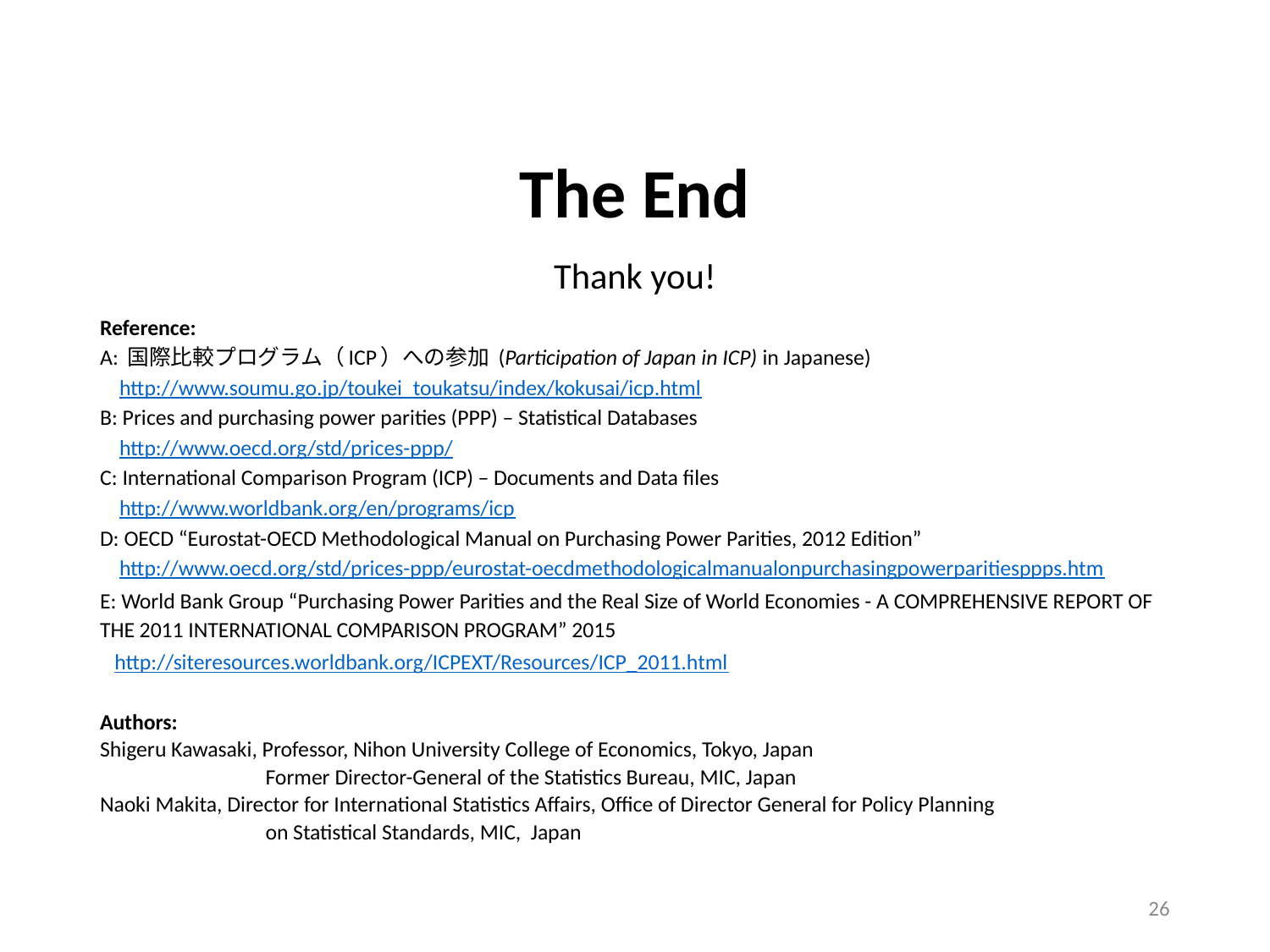

The End
Thank you!
Reference:
A: 国際比較プログラム（ICP）への参加 (Participation of Japan in ICP) in Japanese)
    http://www.soumu.go.jp/toukei_toukatsu/index/kokusai/icp.html
B: Prices and purchasing power parities (PPP) – Statistical Databases
    http://www.oecd.org/std/prices-ppp/
C: International Comparison Program (ICP) – Documents and Data files
    http://www.worldbank.org/en/programs/icp
D: OECD “Eurostat-OECD Methodological Manual on Purchasing Power Parities, 2012 Edition”
    http://www.oecd.org/std/prices-ppp/eurostat-oecdmethodologicalmanualonpurchasingpowerparitiesppps.htm
E: World Bank Group “Purchasing Power Parities and the Real Size of World Economies - A COMPREHENSIVE REPORT OF THE 2011 INTERNATIONAL COMPARISON PROGRAM” 2015
   http://siteresources.worldbank.org/ICPEXT/Resources/ICP_2011.html

Authors:
Shigeru Kawasaki, Professor, Nihon University College of Economics, Tokyo, Japan
                                  Former Director-General of the Statistics Bureau, MIC, Japan
Naoki Makita, Director for International Statistics Affairs, Office of Director General for Policy Planning
                                  on Statistical Standards, MIC,  Japan
26